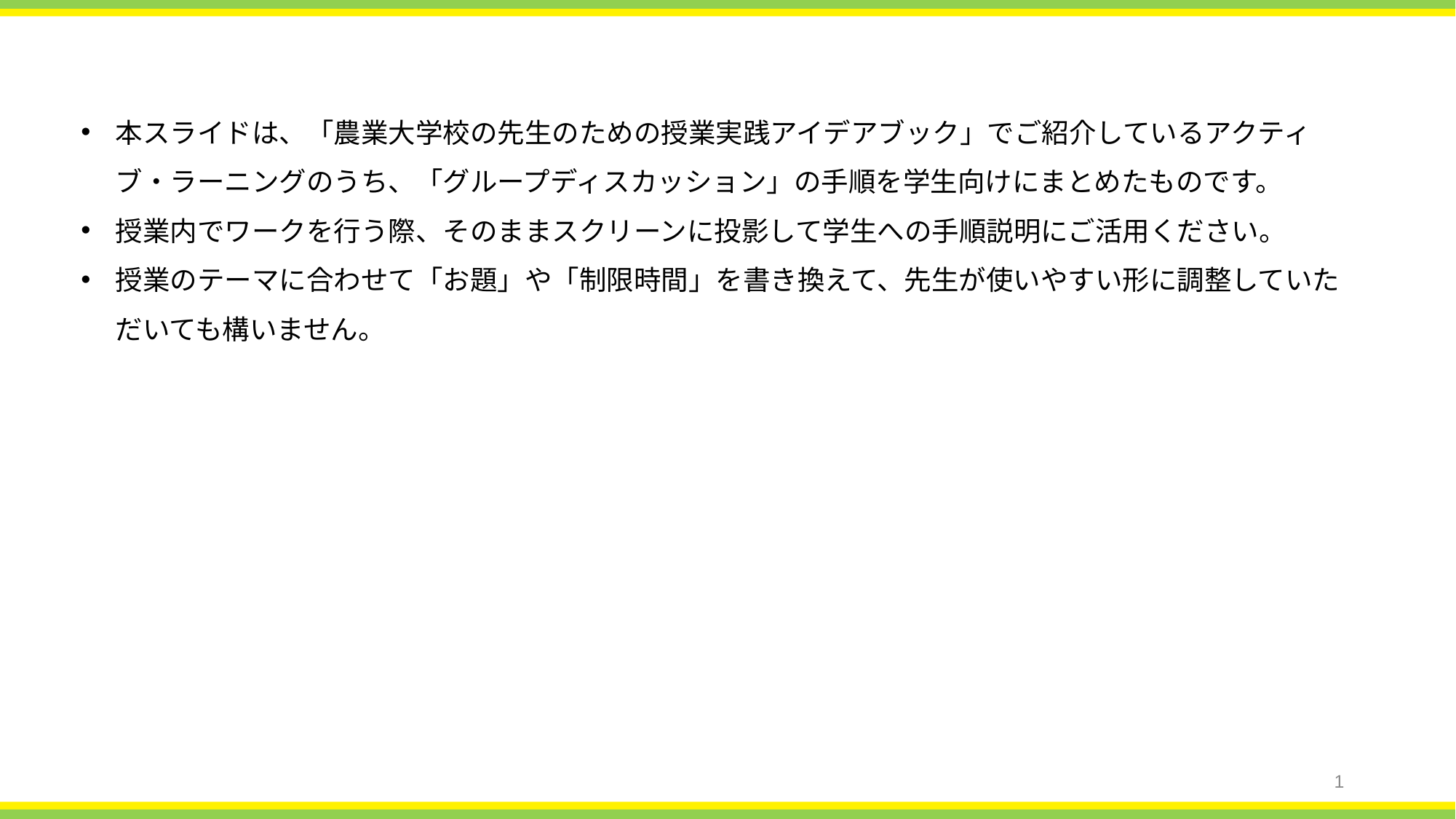

本スライドは、「農業大学校の先生のための授業実践アイデアブック」でご紹介しているアクティブ・ラーニングのうち、「グループディスカッション」の手順を学生向けにまとめたものです。
授業内でワークを行う際、そのままスクリーンに投影して学生への手順説明にご活用ください。
授業のテーマに合わせて「お題」や「制限時間」を書き換えて、先生が使いやすい形に調整していただいても構いません。
1